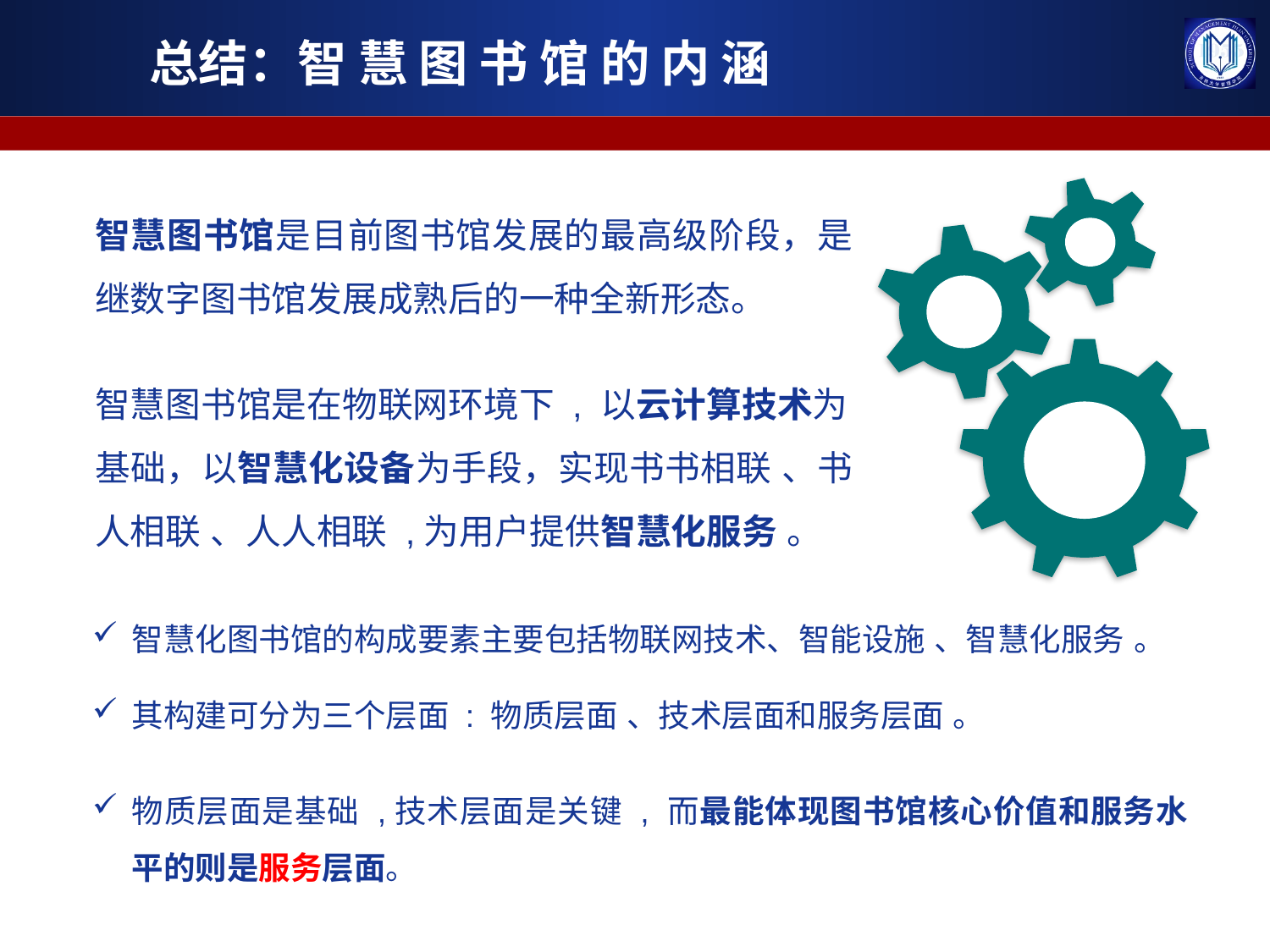

总结：智 慧 图 书 馆 的 内 涵

智慧图书馆是目前图书馆发展的最高级阶段，是继数字图书馆发展成熟后的一种全新形态。

智慧图书馆是在物联网环境下 , 以云计算技术为
基础，以智慧化设备为手段，实现书书相联 、书人相联 、人人相联 ,为用户提供智慧化服务 。
智慧化图书馆的构成要素主要包括物联网技术、智能设施 、智慧化服务 。

其构建可分为三个层面 : 物质层面 、技术层面和服务层面 。

物质层面是基础 ,技术层面是关键 , 而最能体现图书馆核心价值和服务水平的则是服务层面。